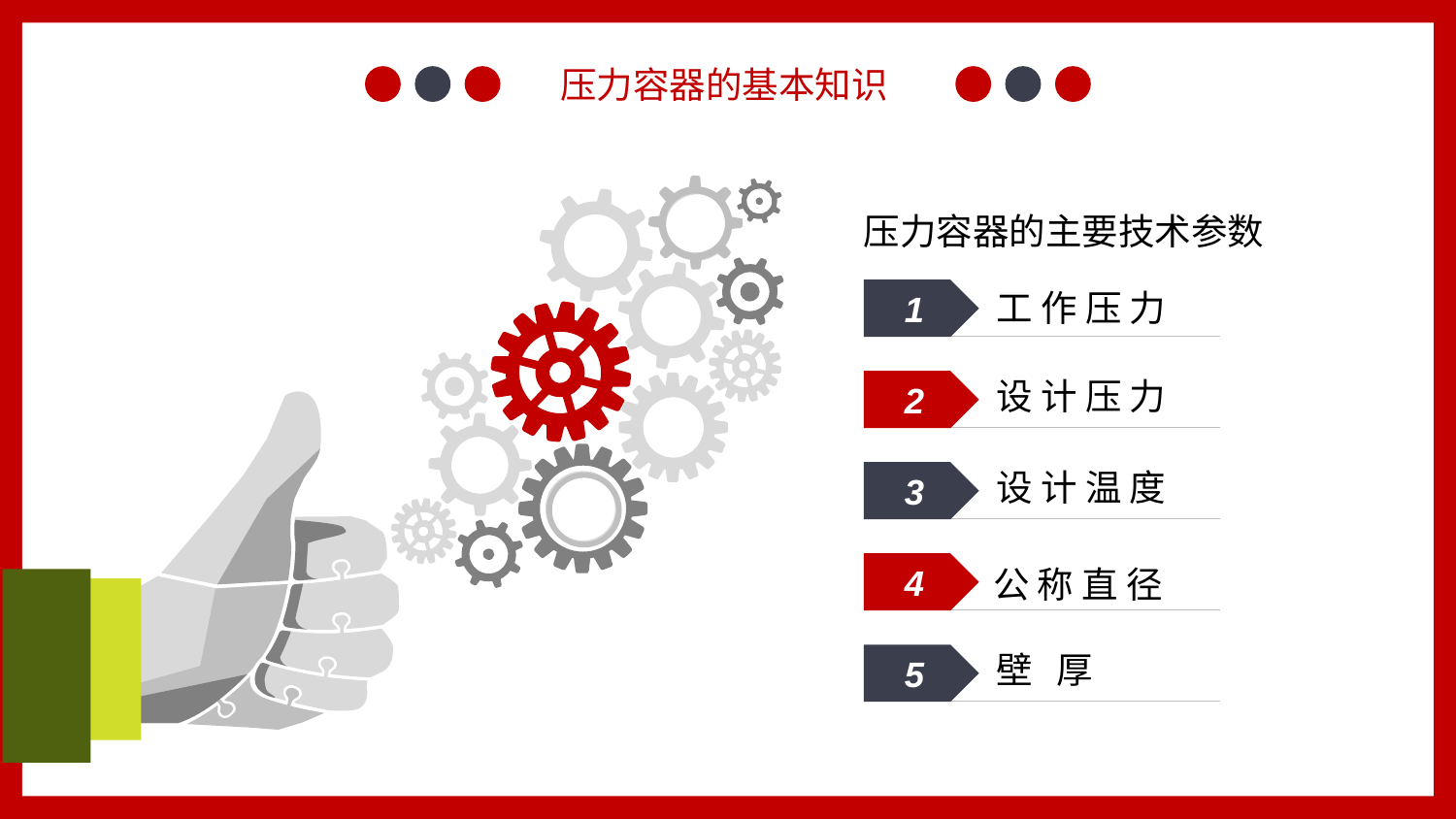

压力容器的基本知识

压力容器的主要技术参数
工 作 压 力
1
2
3
4
5
设 计 压 力
设 计 温 度
公 称 直 径
壁   厚